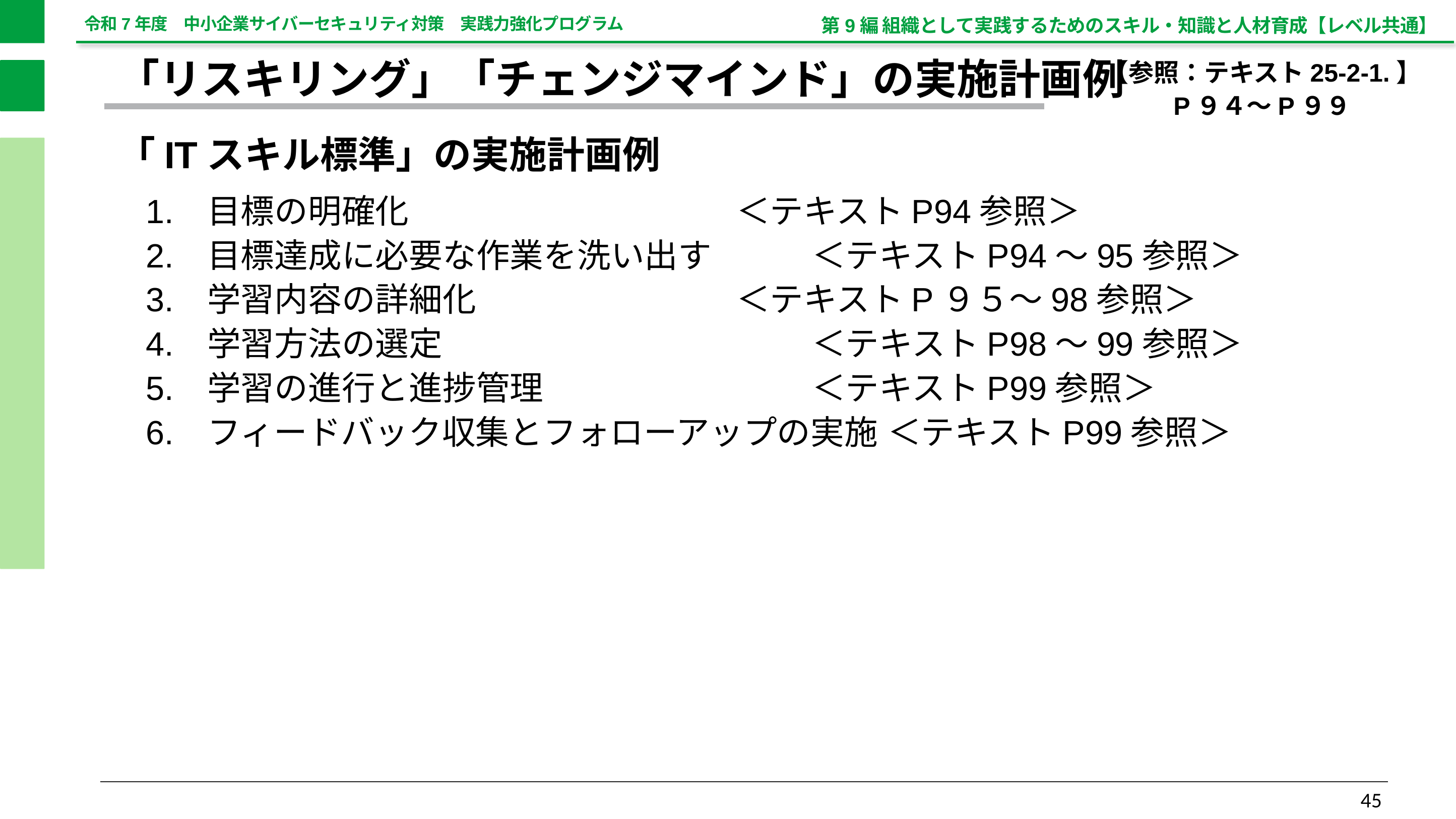

第9編 組織として実践するためのスキル・知識と人材育成【レベル共通】
【参照：テキスト25-2-1.】
P９４～P９９
「リスキリング」「チェンジマインド」の実施計画例

「ITスキル標準」の実施計画例
目標の明確化					＜テキストP94参照＞
目標達成に必要な作業を洗い出す		＜テキストP94～95参照＞
学習内容の詳細化				＜テキストP９５～98参照＞
学習方法の選定					＜テキストP98～99参照＞
学習の進行と進捗管理				＜テキストP99参照＞
フィードバック収集とフォローアップの実施	＜テキストP99参照＞